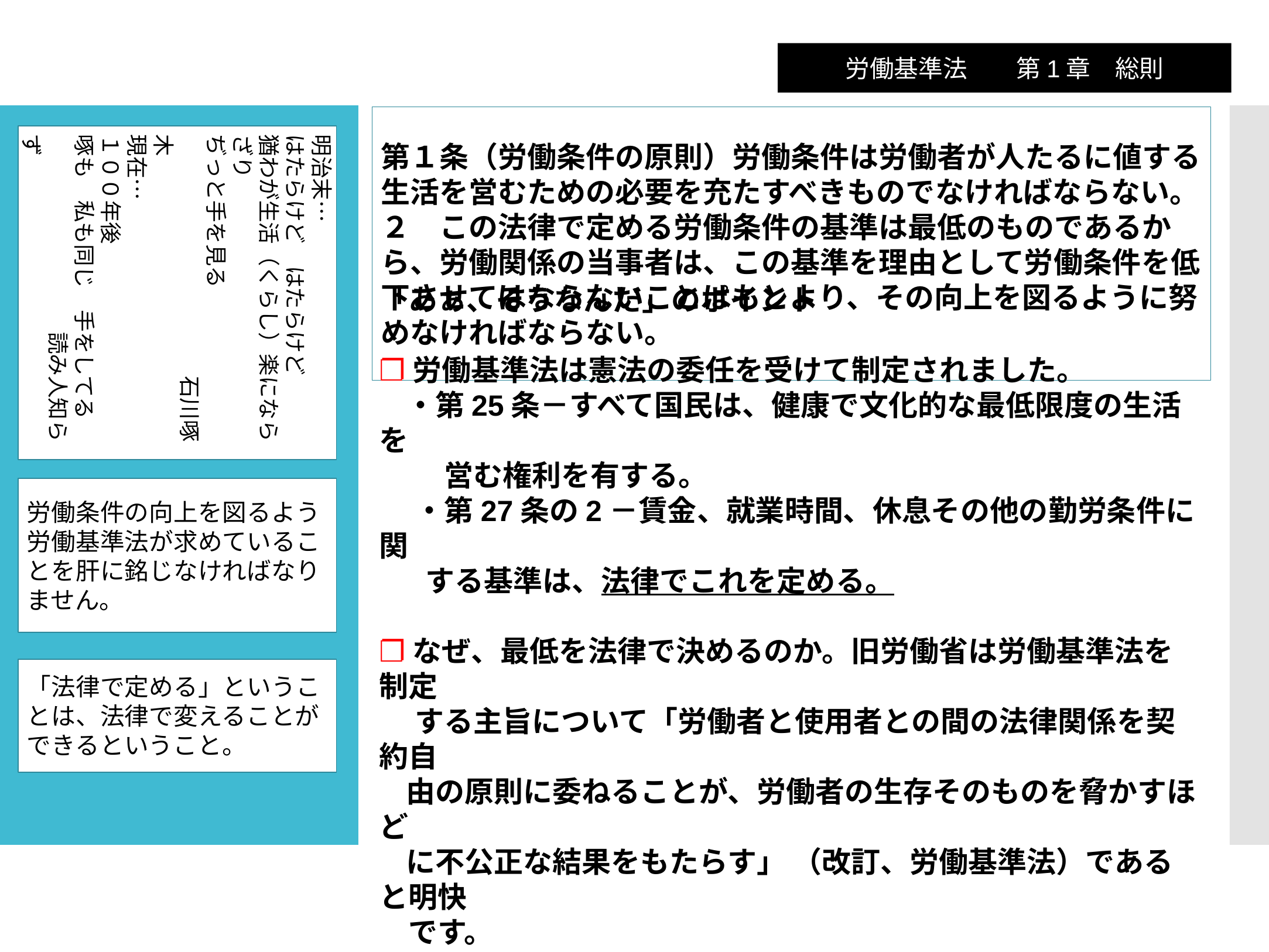

労働基準法　　第1章　総則

第１条（労働条件の原則）労働条件は労働者が人たるに値する生活を営むための必要を充たすべきものでなければならない。
２　この法律で定める労働条件の基準は最低のものであるから、労働関係の当事者は、この基準を理由として労働条件を低下させてはならないことはもとより、その向上を図るように努めなければならない。

明治末…
はたらけど　はたらけど
猶わが生活（くらし）楽にならざり
ぢっと手を見る
　　　　　　　　　　　石川啄木
現在…
１００年後
啄も　私も同じ　手をしてる
　　　　　　　　　読み人知らず
「あぁ、そうなんだ」のポイント

❐労働基準法は憲法の委任を受けて制定されました。
   ・第25条－すべて国民は、健康で文化的な最低限度の生活を
　　 営む権利を有する。
　 ・第27条の2－賃金、就業時間、休息その他の勤労条件に関
      する基準は、法律でこれを定める。

❐なぜ、最低を法律で決めるのか。旧労働省は労働基準法を制定
　 する主旨について「労働者と使用者との間の法律関係を契約自
   由の原則に委ねることが、労働者の生存そのものを脅かすほど
   に不公正な結果をもたらす」 （改訂、労働基準法）であると明快
　です。
労働条件の向上を図るよう労働基準法が求めていることを肝に銘じなければなりません。
「法律で定める」ということは、法律で変えることができるということ。